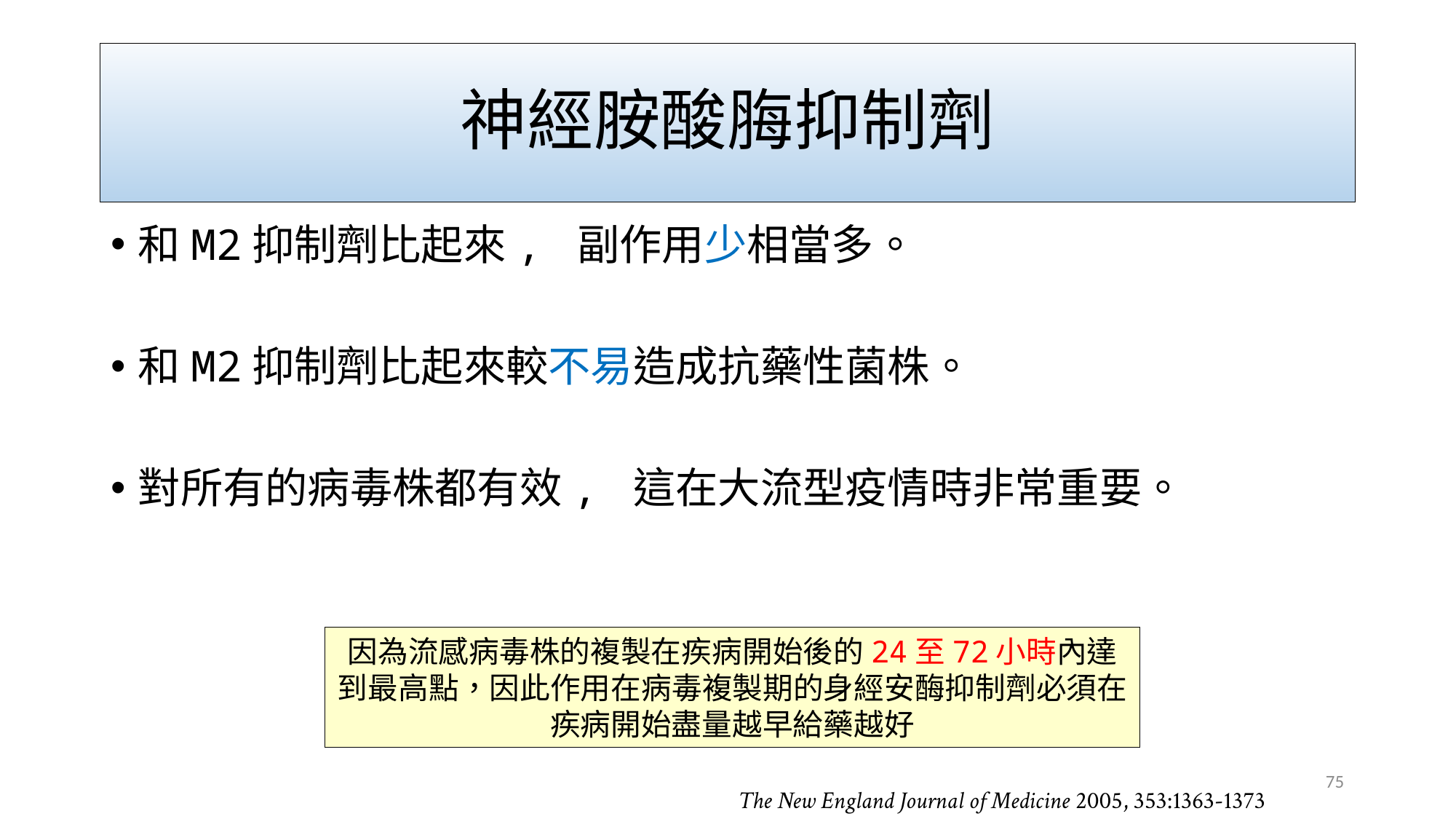

# 神經胺酸脢抑制劑
和M2抑制劑比起來, 副作用少相當多。

和M2抑制劑比起來較不易造成抗藥性菌株。

對所有的病毒株都有效, 這在大流型疫情時非常重要。
因為流感病毒株的複製在疾病開始後的24至72小時內達到最高點，因此作用在病毒複製期的身經安酶抑制劑必須在疾病開始盡量越早給藥越好
75
The New England Journal of Medicine 2005, 353:1363-1373